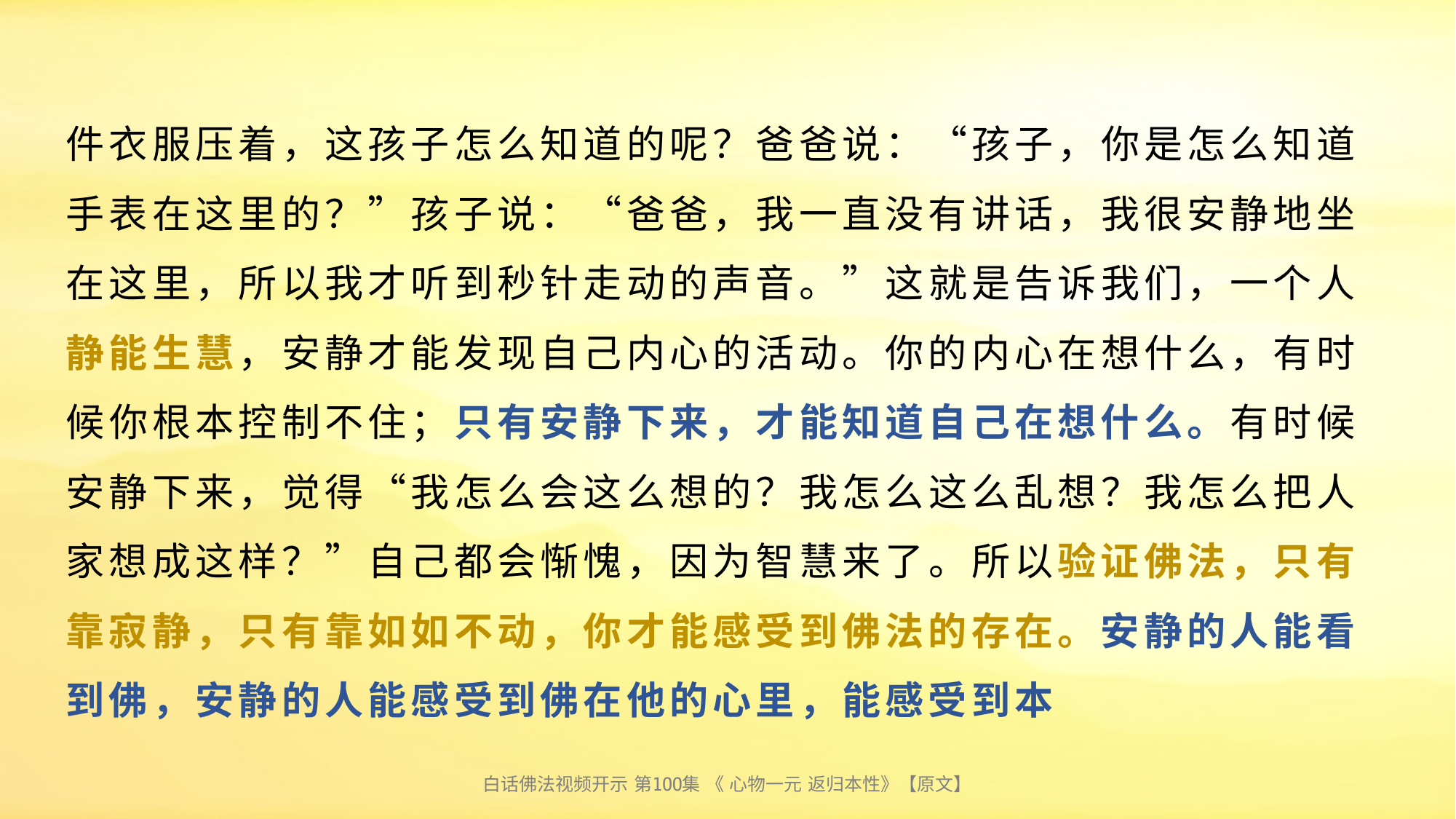

# 件衣服压着，这孩子怎么知道的呢？爸爸说：“孩子，你是怎么知道手表在这里的？”孩子说：“爸爸，我一直没有讲话，我很安静地坐在这里，所以我才听到秒针走动的声音。”这就是告诉我们，一个人静能生慧，安静才能发现自己内心的活动。你的内心在想什么，有时候你根本控制不住；只有安静下来，才能知道自己在想什么。有时候安静下来，觉得“我怎么会这么想的？我怎么这么乱想？我怎么把人家想成这样？”自己都会惭愧，因为智慧来了。所以验证佛法，只有靠寂静，只有靠如如不动，你才能感受到佛法的存在。安静的人能看到佛，安静的人能感受到佛在他的心里，能感受到本
白话佛法视频开示 第100集 《 心物一元 返归本性》【原文】